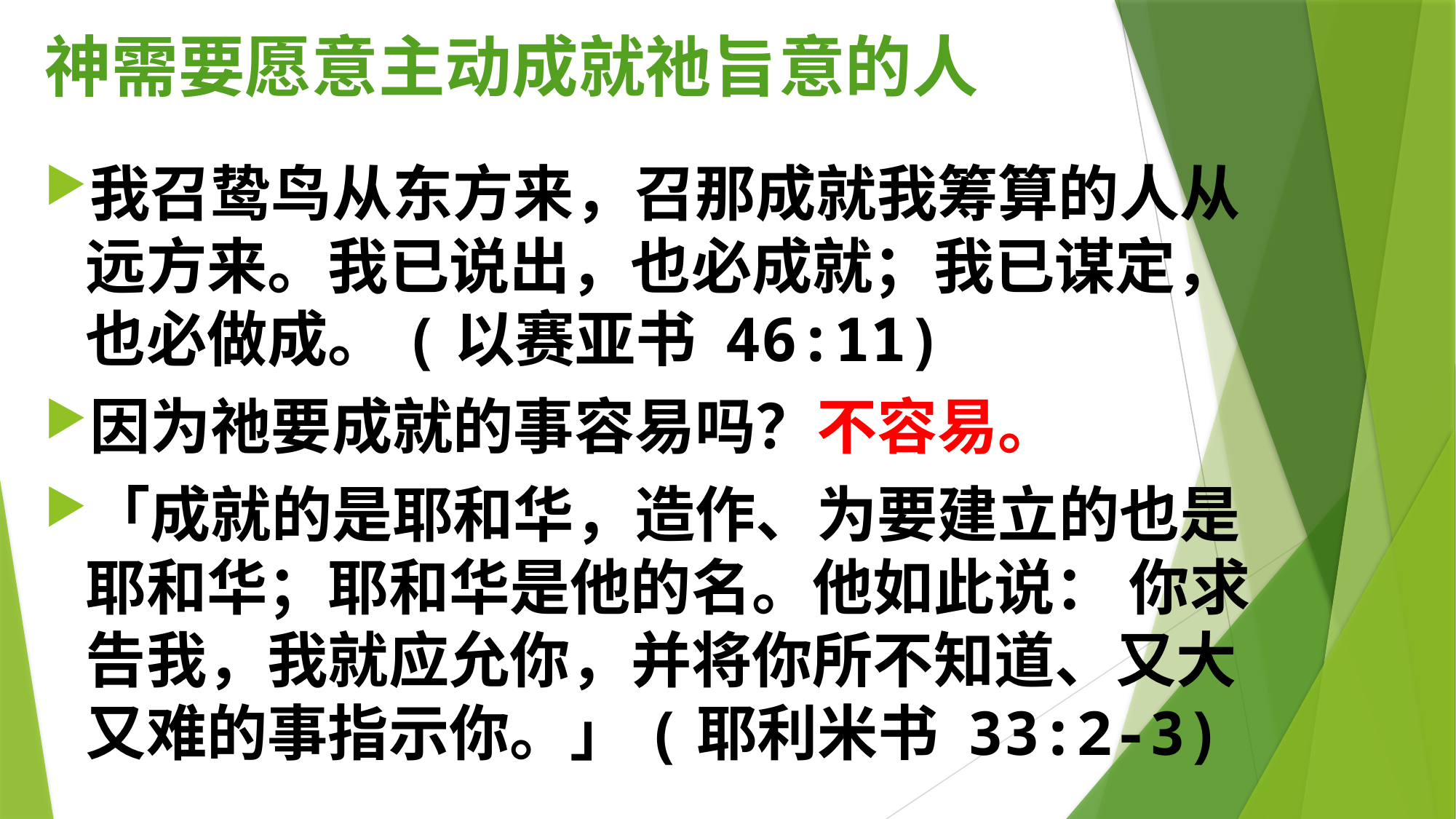

# 神需要愿意主动成就祂旨意的人
我召鸷鸟从东方来，召那成就我筹算的人从远方来。我已说出，也必成就；我已谋定，也必做成。(以赛亚书 46:11)
因为祂要成就的事容易吗？不容易。
「成就的是耶和华，造作、为要建立的也是耶和华；耶和华是他的名。他如此说： 你求告我，我就应允你，并将你所不知道、又大又难的事指示你。」(耶利米书 33:2-3)